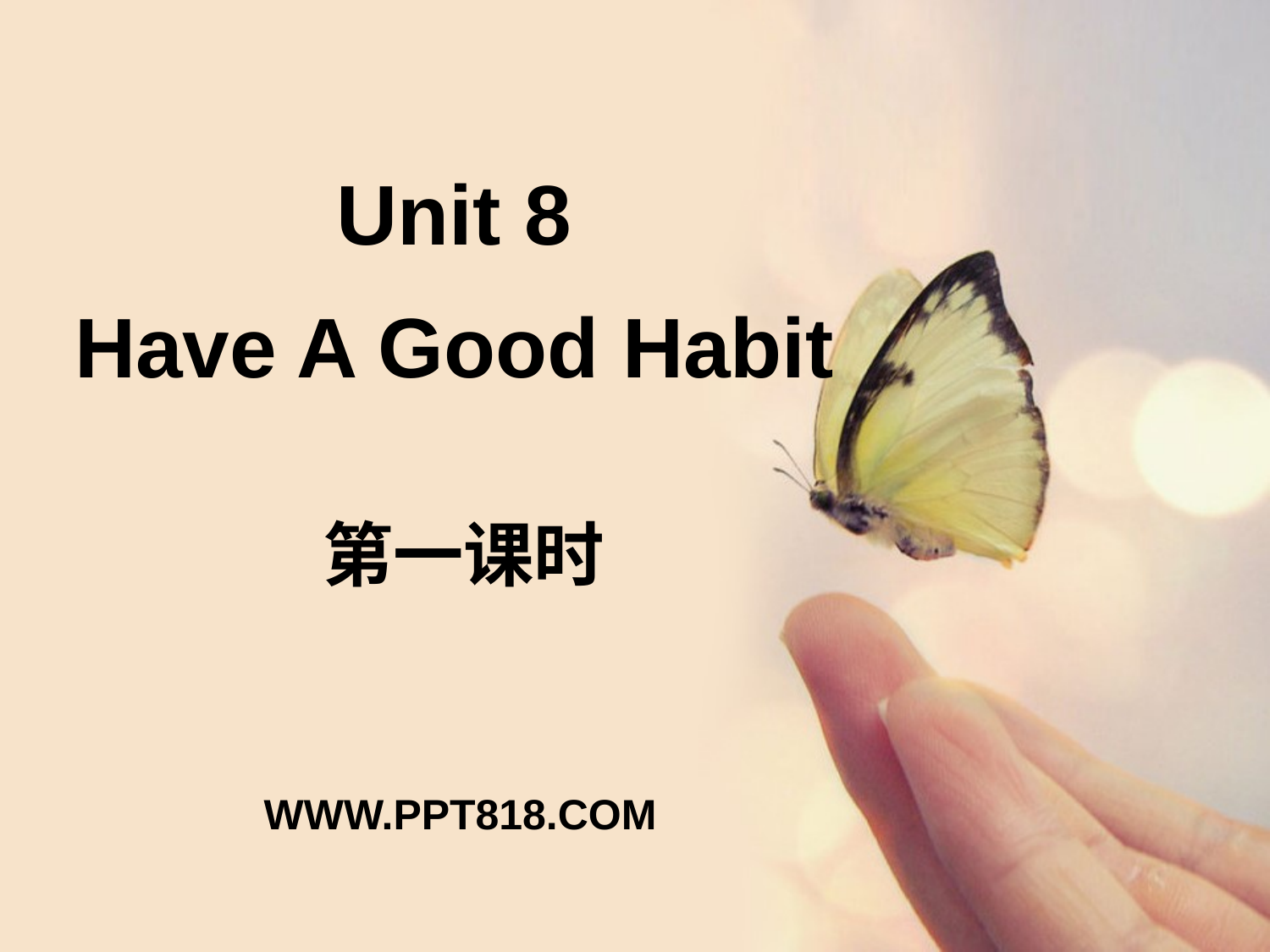

Unit 8
Have A Good Habit
# 第一课时
WWW.PPT818.COM